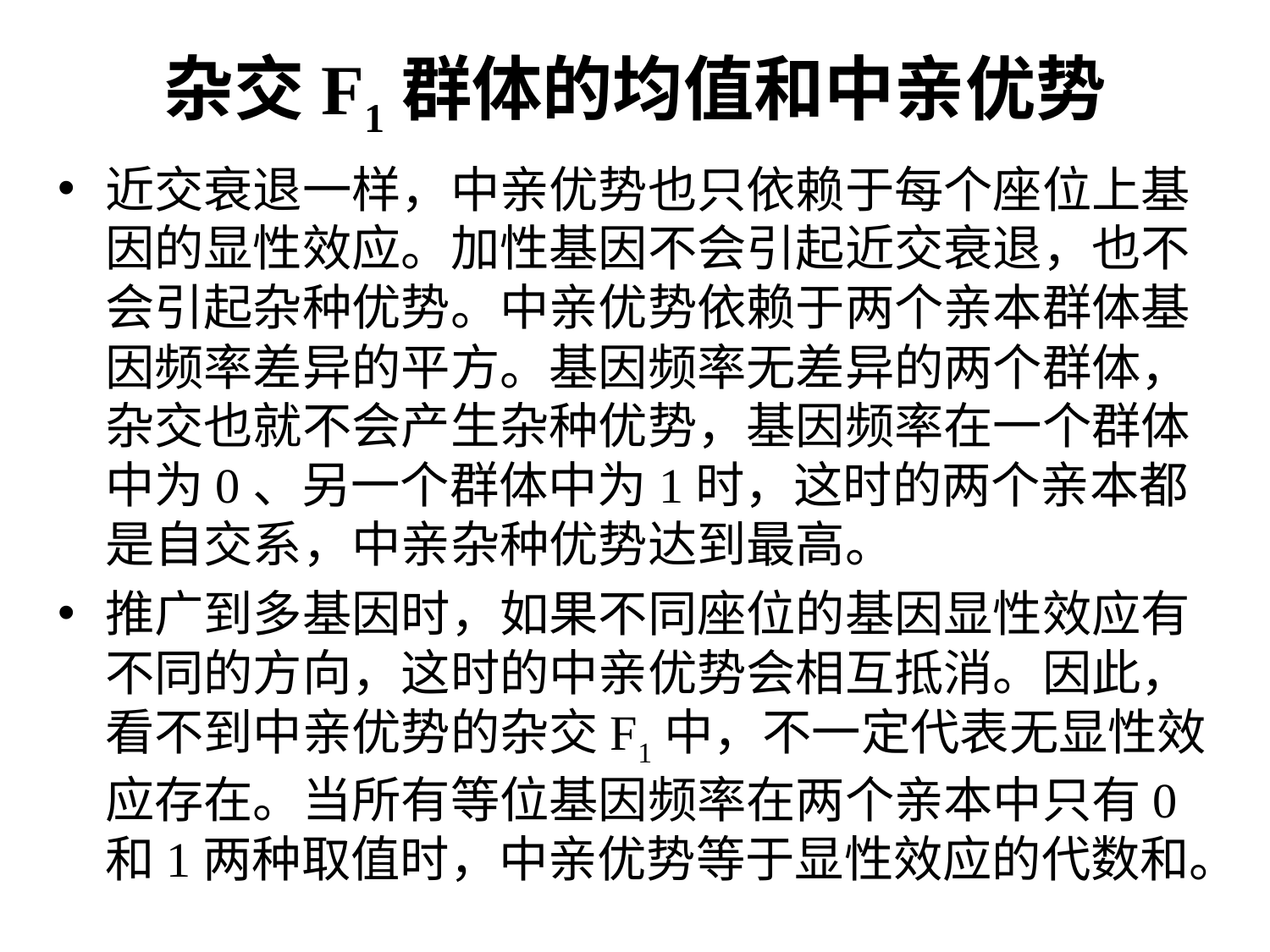

# 杂交F1群体的均值和中亲优势
近交衰退一样，中亲优势也只依赖于每个座位上基因的显性效应。加性基因不会引起近交衰退，也不会引起杂种优势。中亲优势依赖于两个亲本群体基因频率差异的平方。基因频率无差异的两个群体，杂交也就不会产生杂种优势，基因频率在一个群体中为0、另一个群体中为1时，这时的两个亲本都是自交系，中亲杂种优势达到最高。
推广到多基因时，如果不同座位的基因显性效应有不同的方向，这时的中亲优势会相互抵消。因此，看不到中亲优势的杂交F1中，不一定代表无显性效应存在。当所有等位基因频率在两个亲本中只有0和1两种取值时，中亲优势等于显性效应的代数和。